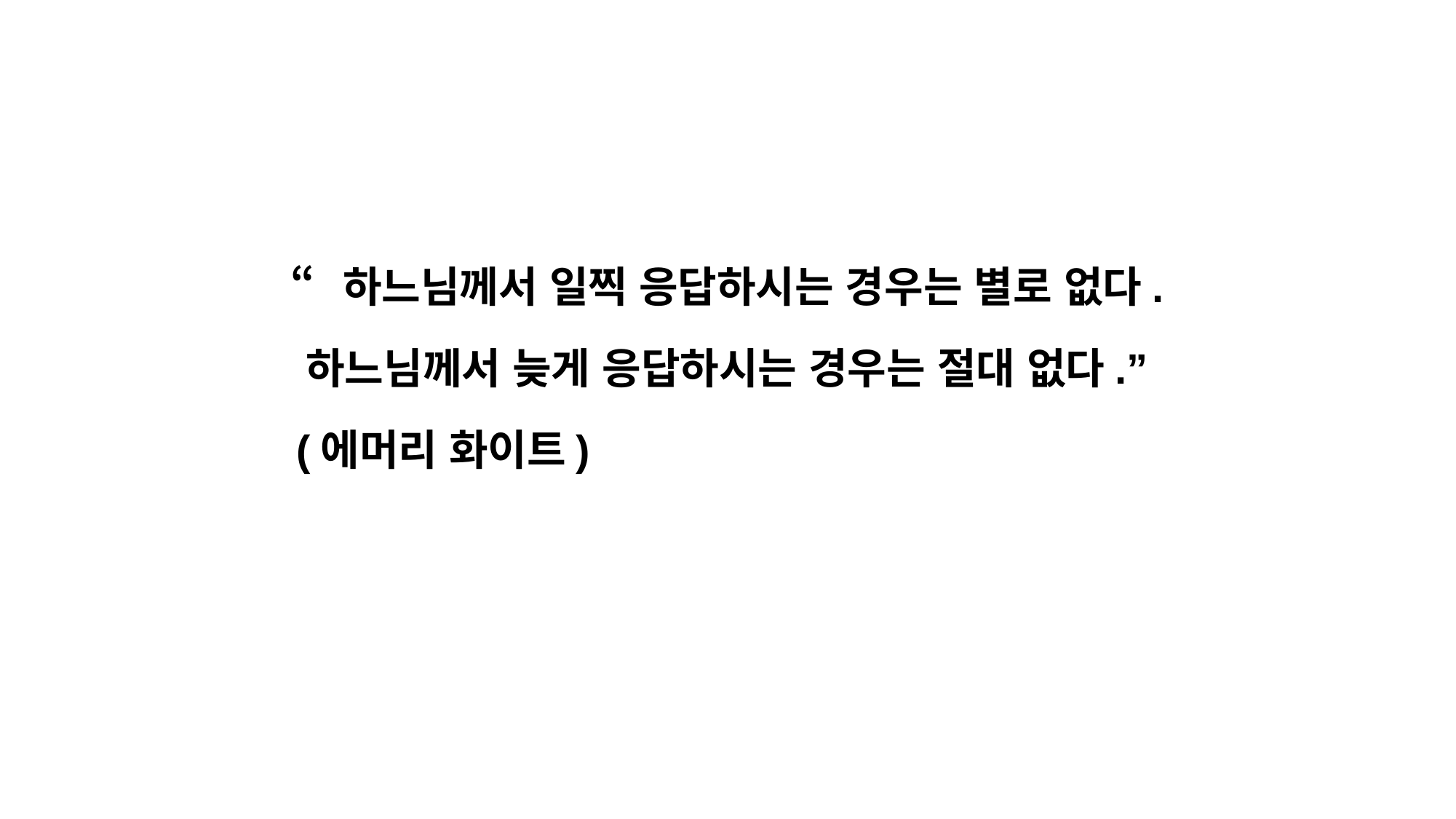

“하느님께서 일찍 응답하시는 경우는 별로 없다. 하느님께서 늦게 응답하시는 경우는 절대 없다.”
  (에머리 화이트)